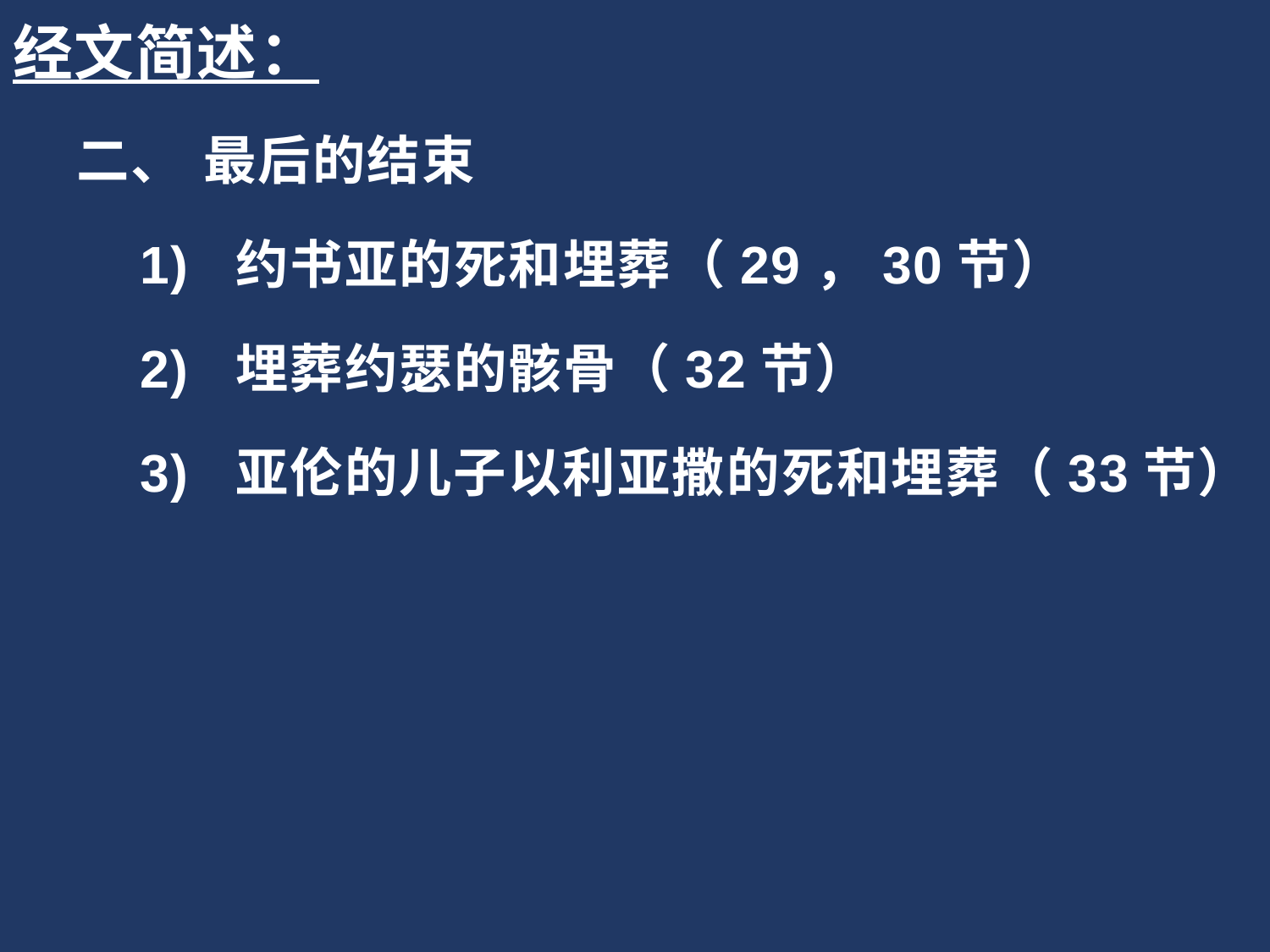

经文简述：
二、	最后的结束
1)  约书亚的死和埋葬（29，30节）
2)  埋葬约瑟的骸骨（32节）
3)  亚伦的儿子以利亚撒的死和埋葬（33节）